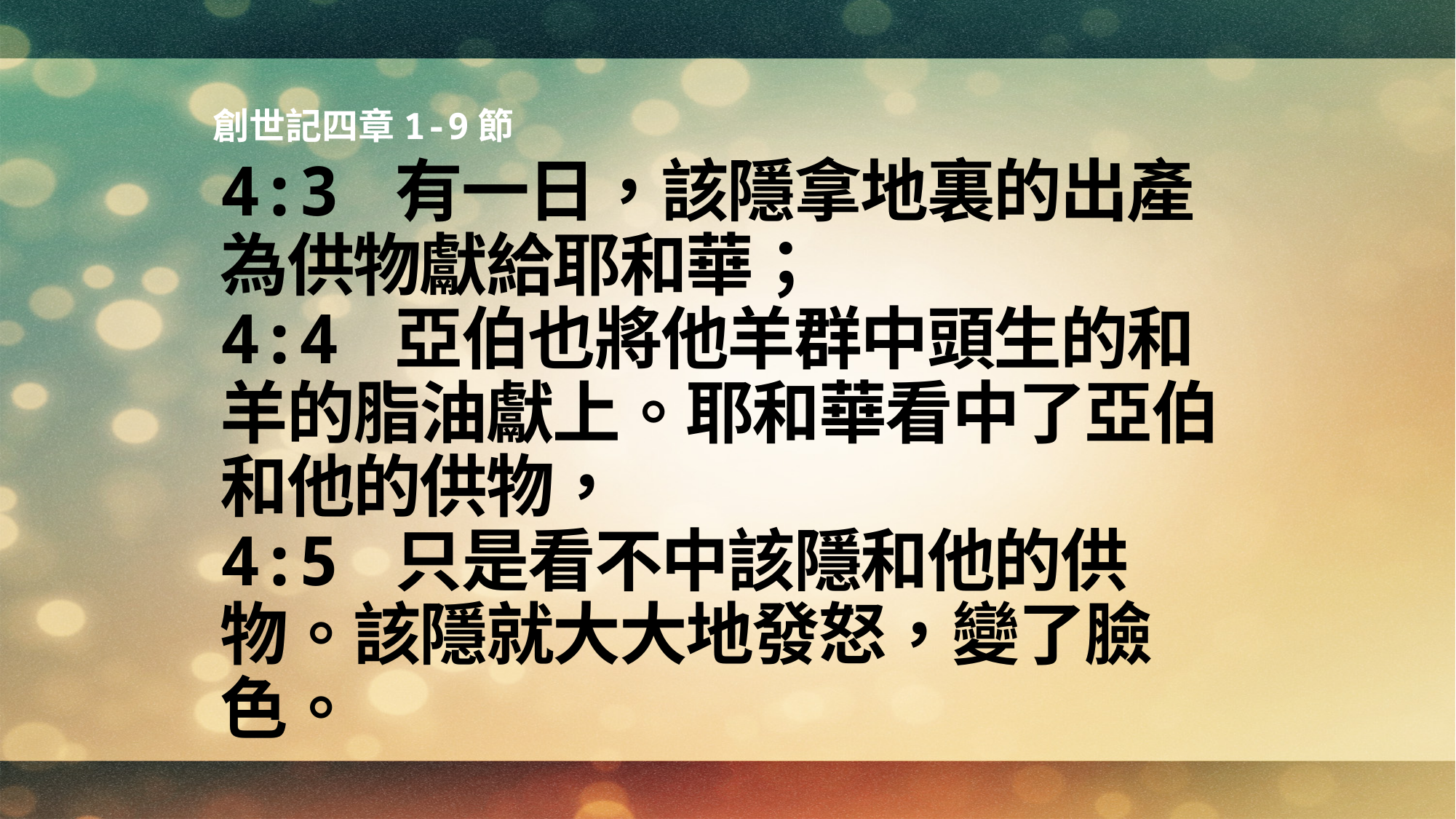

創世記四章1-9節
4:3 有一日，該隱拿地裏的出產為供物獻給耶和華；
4:4 亞伯也將他羊群中頭生的和羊的脂油獻上。耶和華看中了亞伯和他的供物，
4:5 只是看不中該隱和他的供物。該隱就大大地發怒，變了臉色。